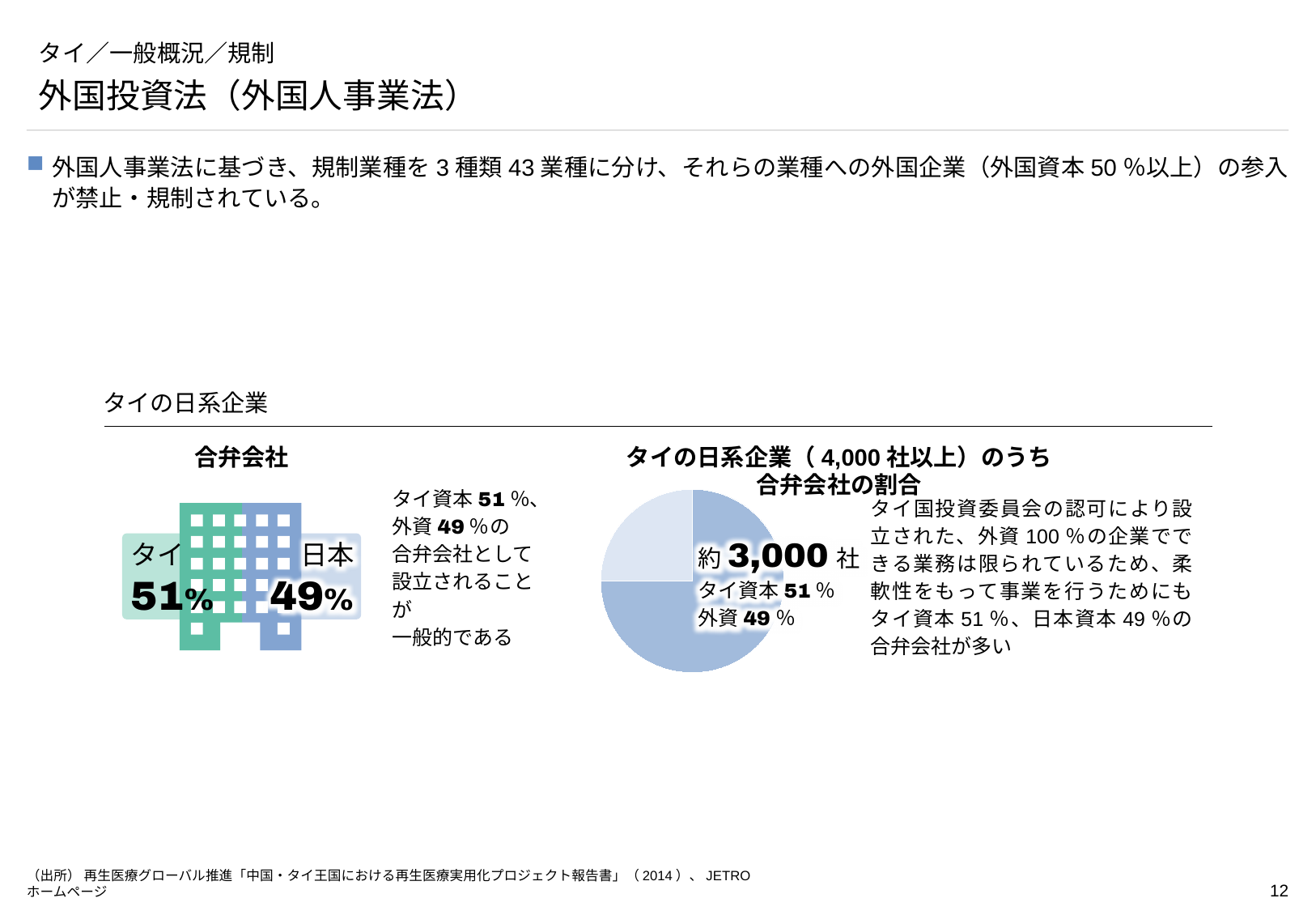

# タイ／一般概況／規制
外国投資法（外国人事業法）
外国人事業法に基づき、規制業種を3種類43業種に分け、それらの業種への外国企業（外国資本50％以上）の参入が禁止・規制されている。
タイの日系企業
合弁会社
タイの日系企業（4,000社以上）のうち
合弁会社の割合

### Chart

| Category | 売上高 |
|---|---|
| 第 1 四半期 | 3000.0 |
| 第 2 四半期 | 1000.0 |
タイ資本51％、
外資49％の
合弁会社として
設立されることが
一般的である

タイ国投資委員会の認可により設立された、外資100％の企業でできる業務は限られているため、柔軟性をもって事業を行うためにもタイ資本51％、日本資本49％の合弁会社が多い
約3,000社
タイ資本51％
外資49％
タイ
51%
日本
49%

（出所） 再生医療グローバル推進「中国・タイ王国における再生医療実用化プロジェクト報告書」（2014）、JETROホームページ